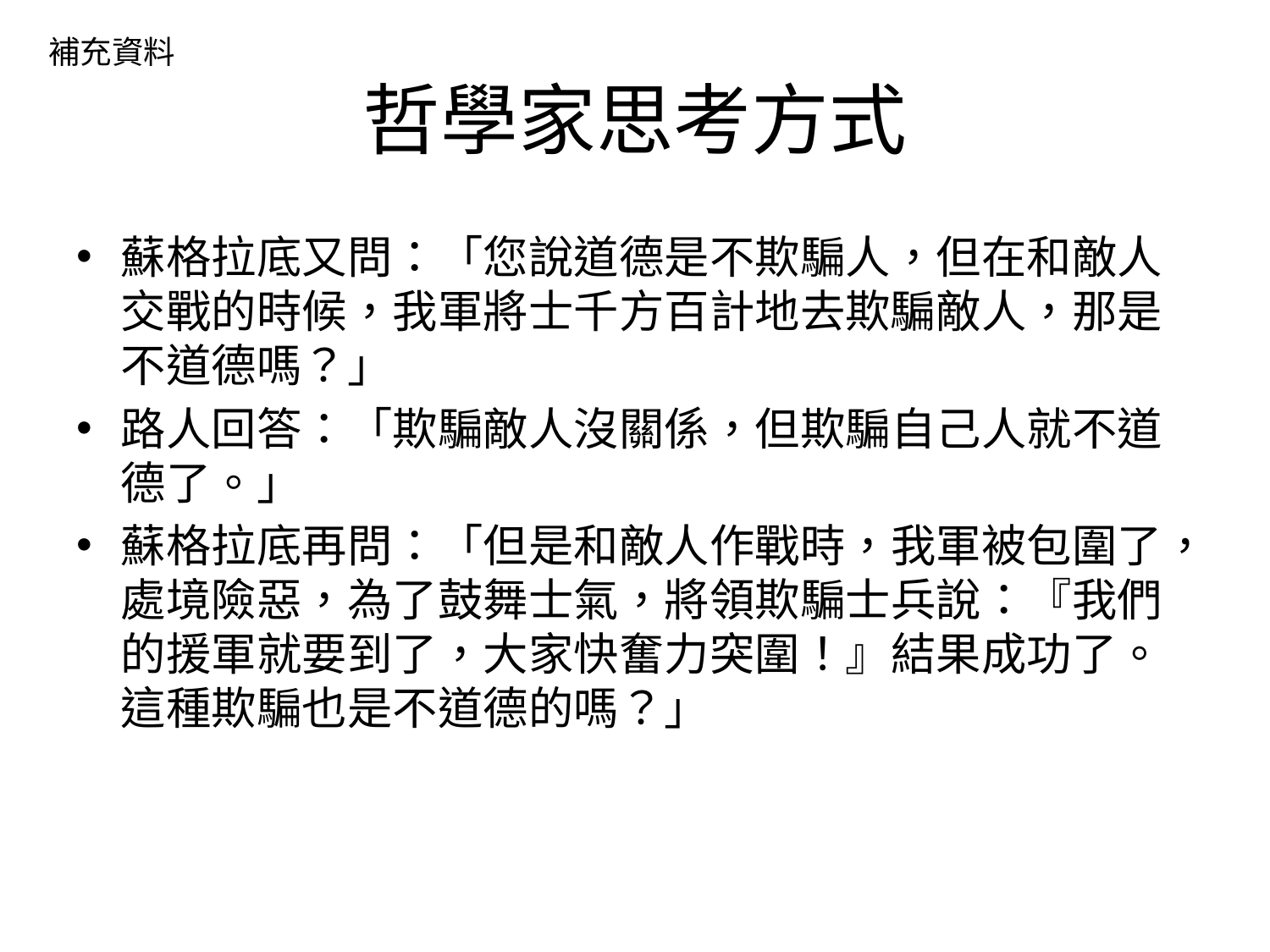

補充資料
# 哲學家思考方式
蘇格拉底又問：「您說道德是不欺騙人，但在和敵人交戰的時候，我軍將士千方百計地去欺騙敵人，那是不道德嗎？」
路人回答：「欺騙敵人沒關係，但欺騙自己人就不道德了。」
蘇格拉底再問：「但是和敵人作戰時，我軍被包圍了，處境險惡，為了鼓舞士氣，將領欺騙士兵說：『我們的援軍就要到了，大家快奮力突圍！』結果成功了。這種欺騙也是不道德的嗎？」